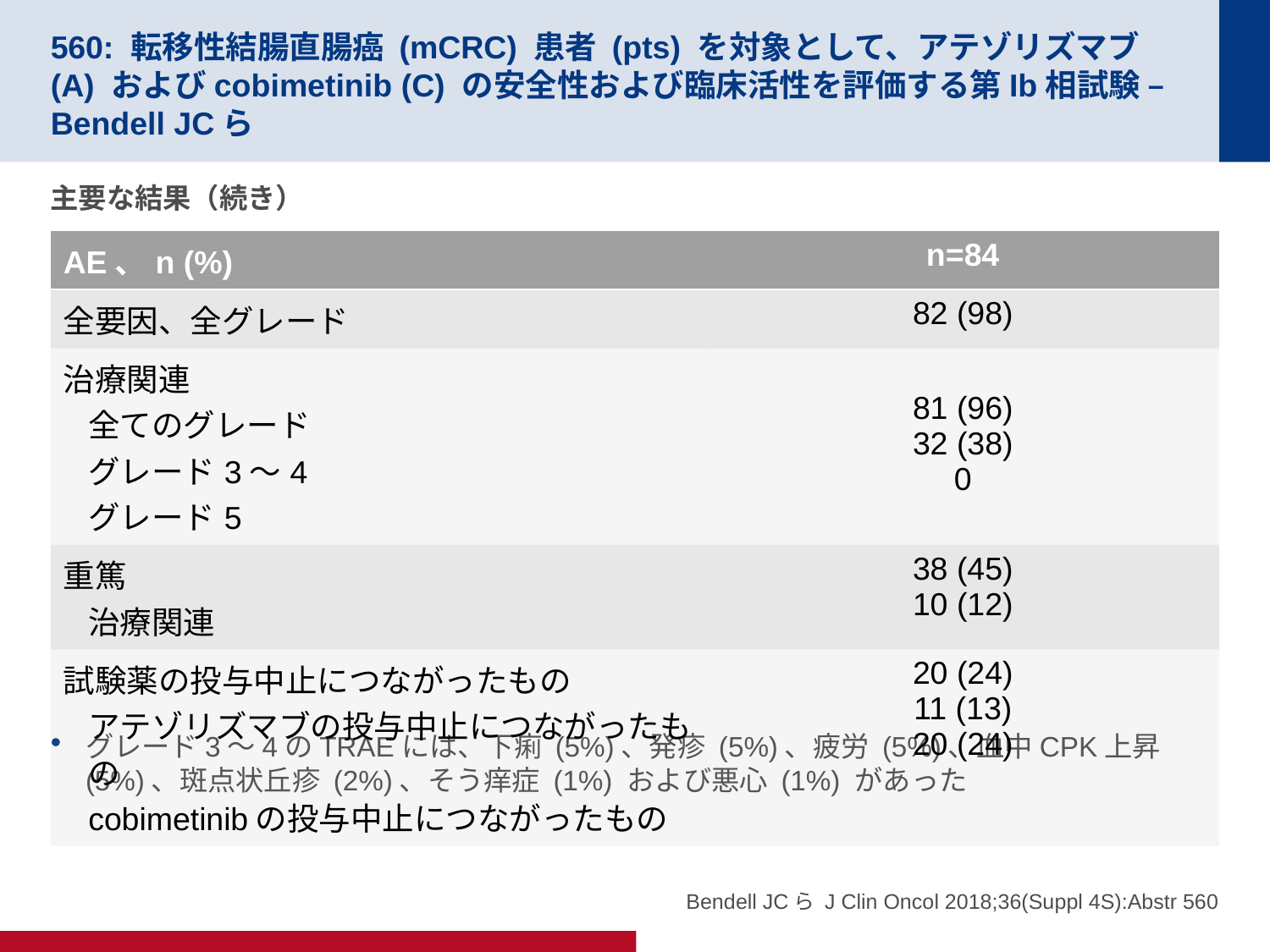

# 560: 転移性結腸直腸癌 (mCRC) 患者 (pts) を対象として、アテゾリズマブ (A) およびcobimetinib (C) の安全性および臨床活性を評価する第Ib相試験 – Bendell JCら
主要な結果（続き）
グレード3～4のTRAEには、下痢 (5%)、発疹 (5%)、疲労 (5%)、血中CPK上昇 (5%)、斑点状丘疹 (2%)、そう痒症 (1%) および悪心 (1%) があった

| AE、n (%) | n=84 |
| --- | --- |
| 全要因、全グレード | 82 (98) |
| 治療関連 全てのグレード グレード3～4 グレード5 | 81 (96) 32 (38) 0 |
| 重篤 治療関連 | 38 (45) 10 (12) |
| 試験薬の投与中止につながったもの アテゾリズマブの投与中止につながったもの cobimetinibの投与中止につながったもの | 20 (24) 11 (13) 20 (24) |
Bendell JCら J Clin Oncol 2018;36(Suppl 4S):Abstr 560